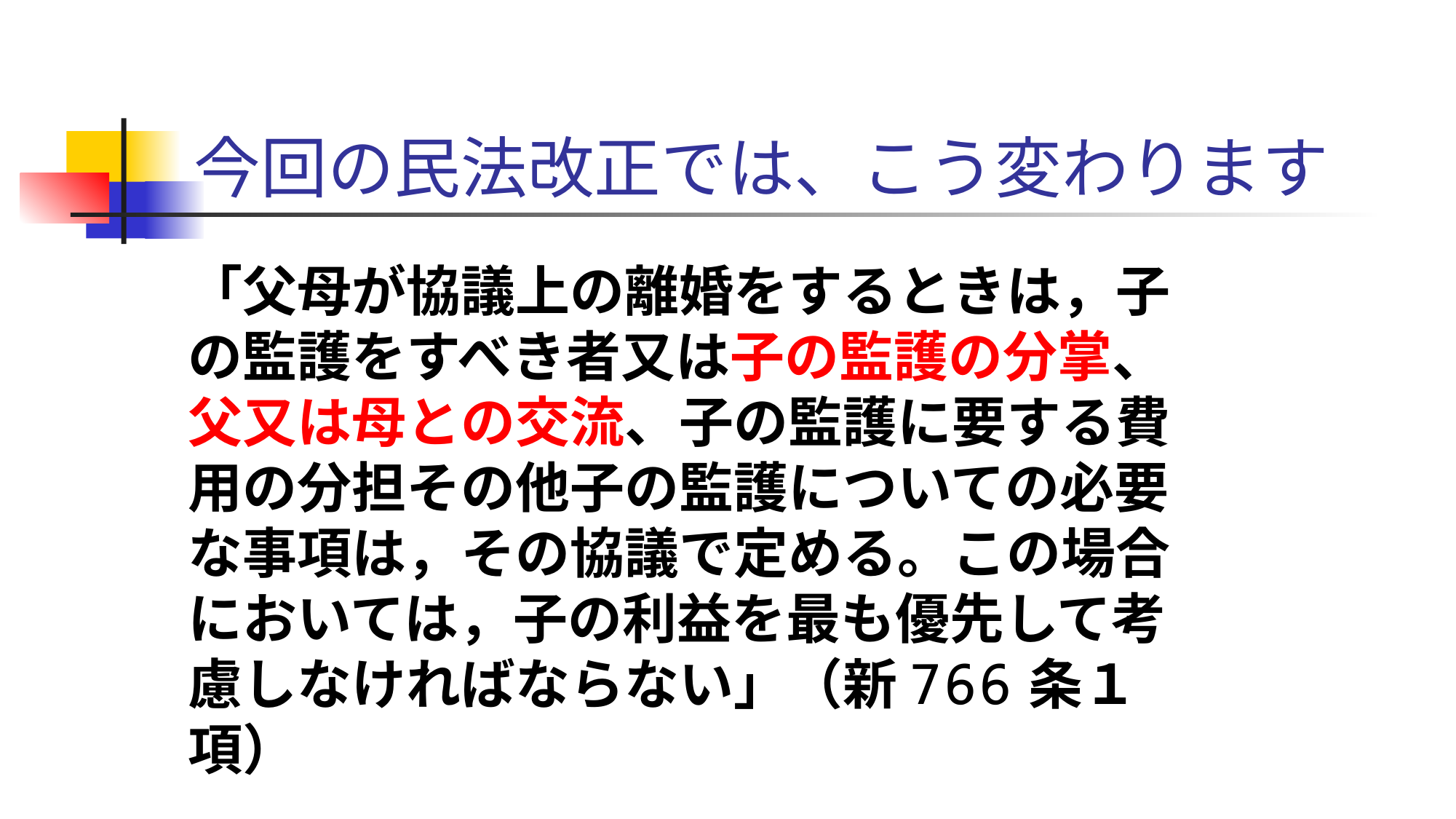

# 今回の民法改正では、こう変わります
「父母が協議上の離婚をするときは，子の監護をすべき者又は子の監護の分掌、父又は母との交流、子の監護に要する費用の分担その他子の監護についての必要な事項は，その協議で定める。この場合においては，子の利益を最も優先して考慮しなければならない」（新766条１項）